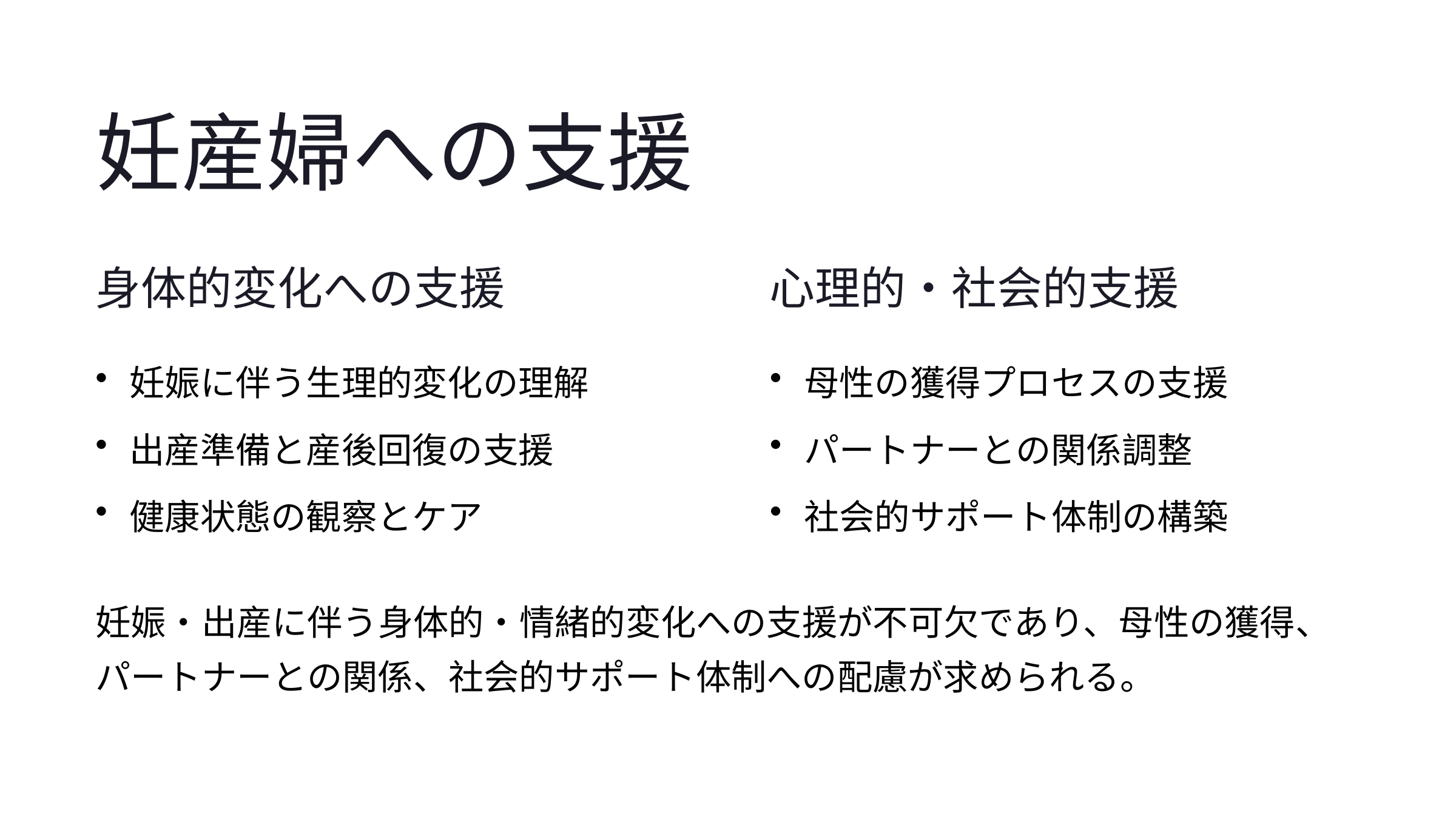

妊産婦への支援
身体的変化への支援
心理的・社会的支援
妊娠に伴う生理的変化の理解
母性の獲得プロセスの支援
出産準備と産後回復の支援
パートナーとの関係調整
健康状態の観察とケア
社会的サポート体制の構築
妊娠・出産に伴う身体的・情緒的変化への支援が不可欠であり、母性の獲得、パートナーとの関係、社会的サポート体制への配慮が求められる。